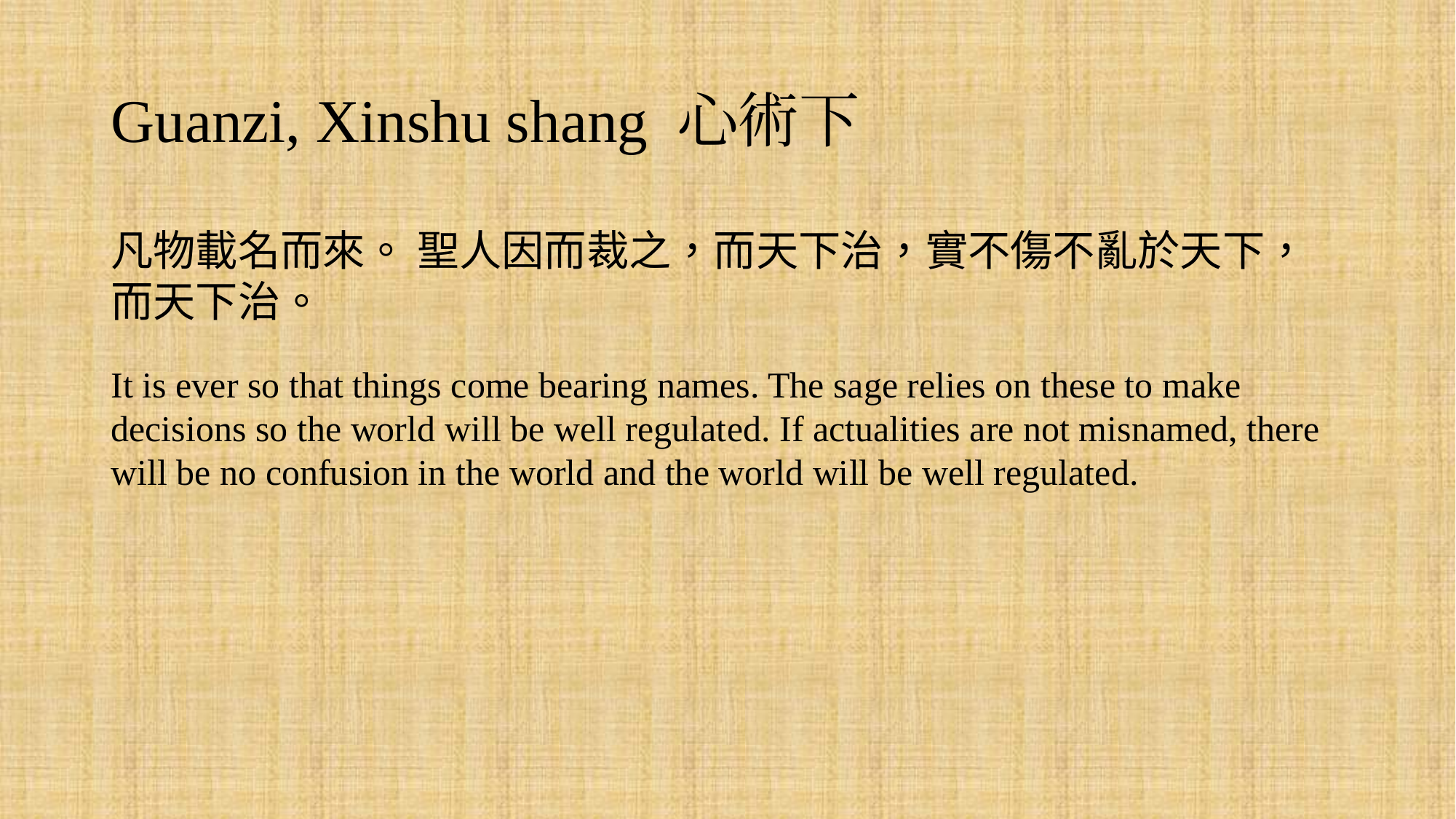

# Guanzi, Xinshu shang 心術下
凡物載名而來。 聖人因而裁之，而天下治，實不傷不亂於天下，而天下治。
It is ever so that things come bearing names. The sage relies on these to make decisions so the world will be well regulated. If actualities are not misnamed, there will be no confusion in the world and the world will be well regulated.